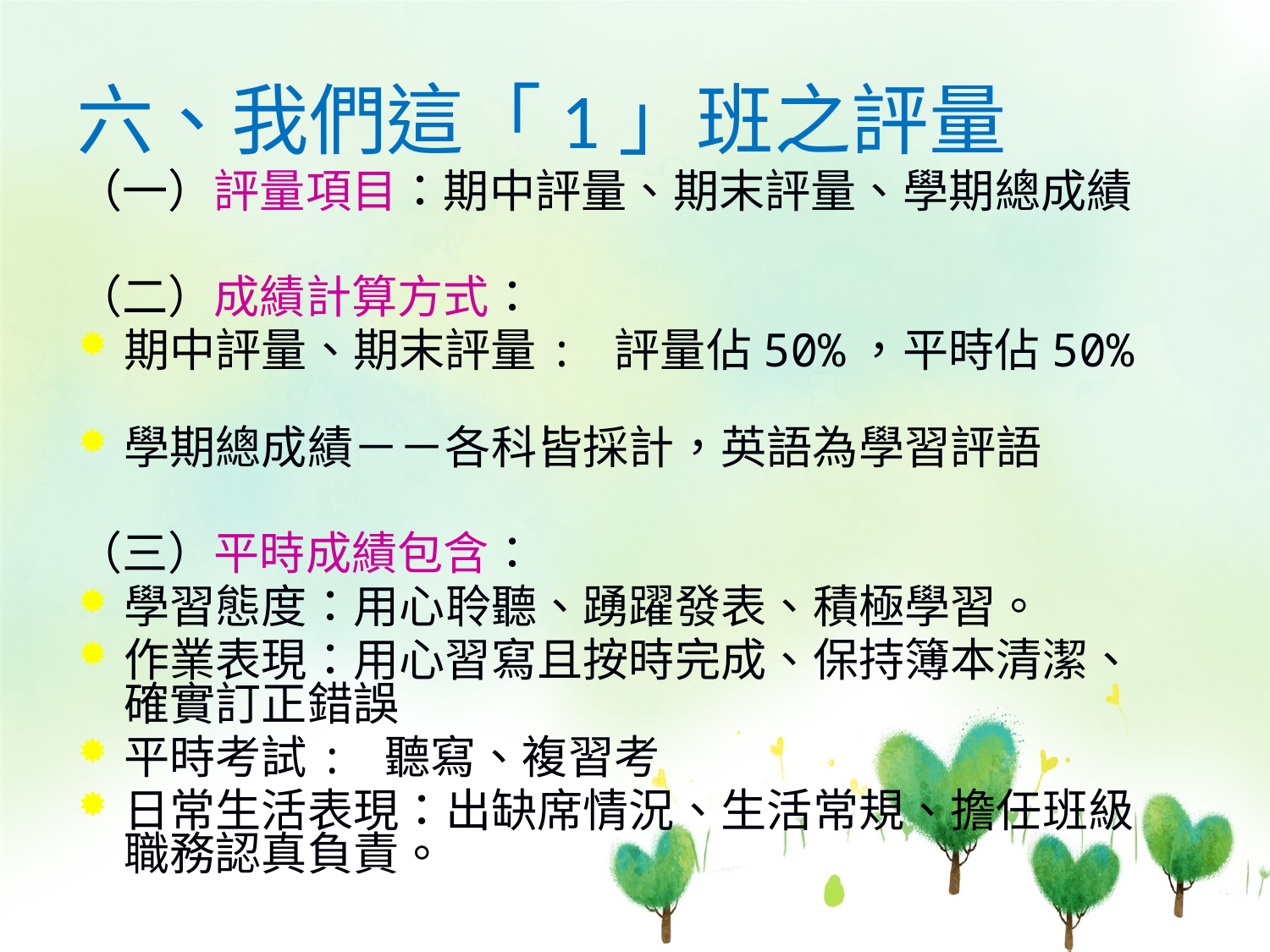

# 六、我們這「1」班之評量
（一）評量項目：期中評量、期末評量、學期總成績

（二）成績計算方式：
期中評量、期末評量: 評量佔50%，平時佔50%
學期總成績－－各科皆採計，英語為學習評語

（三）平時成績包含：
學習態度：用心聆聽、踴躍發表、積極學習。
作業表現：用心習寫且按時完成、保持簿本清潔、確實訂正錯誤
平時考試: 聽寫、複習考
日常生活表現：出缺席情況、生活常規、擔任班級職務認真負責。